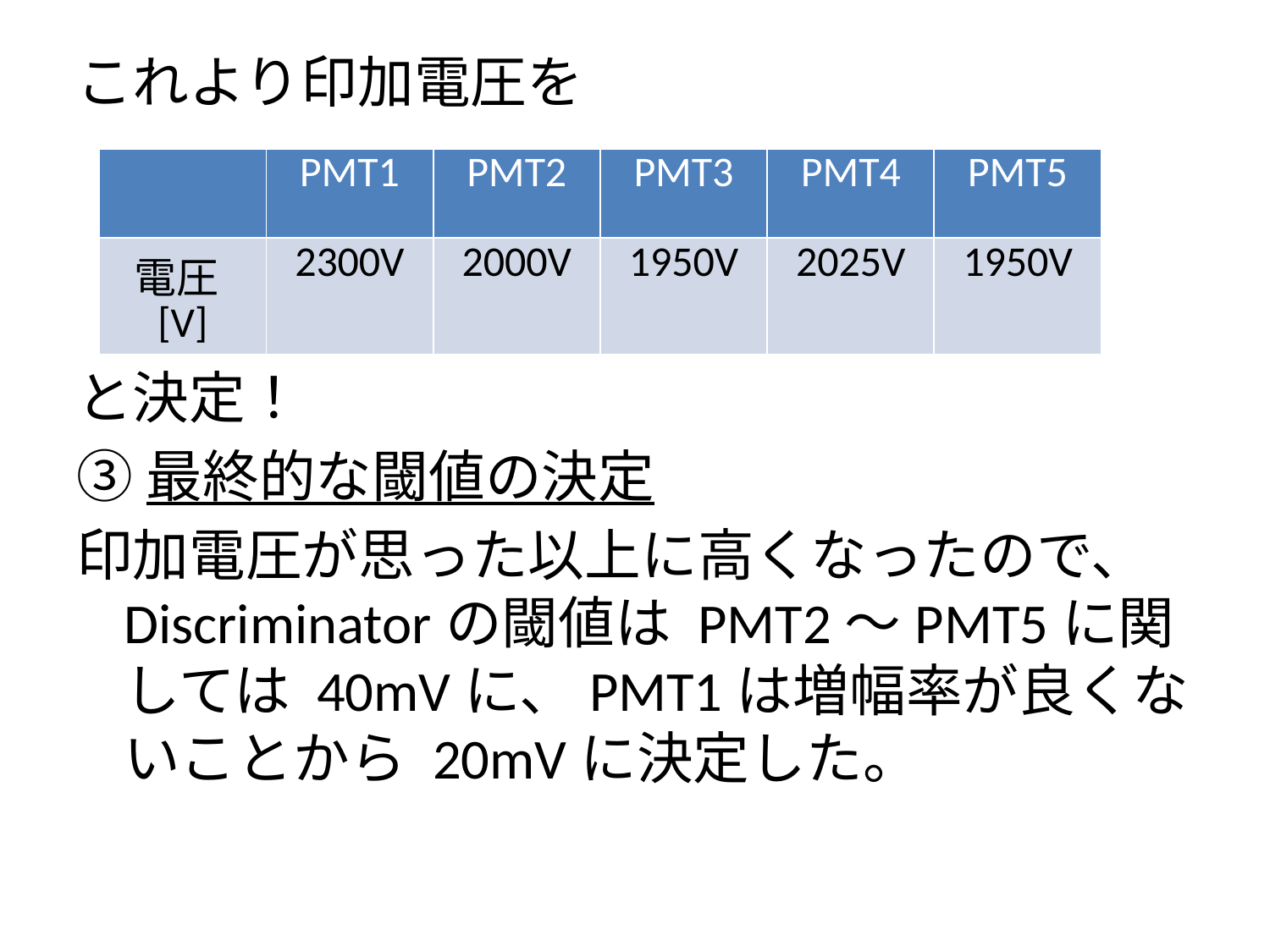

#
これより印加電圧を

と決定！
③最終的な閾値の決定
印加電圧が思った以上に高くなったので、Discriminatorの閾値は PMT2～PMT5に関しては 40mVに、PMT1は増幅率が良くないことから 20mVに決定した。
|  | PMT1 | PMT2 | PMT3 | PMT4 | PMT5 |
| --- | --- | --- | --- | --- | --- |
| 電圧[V] | 2300V | 2000V | 1950V | 2025V | 1950V |